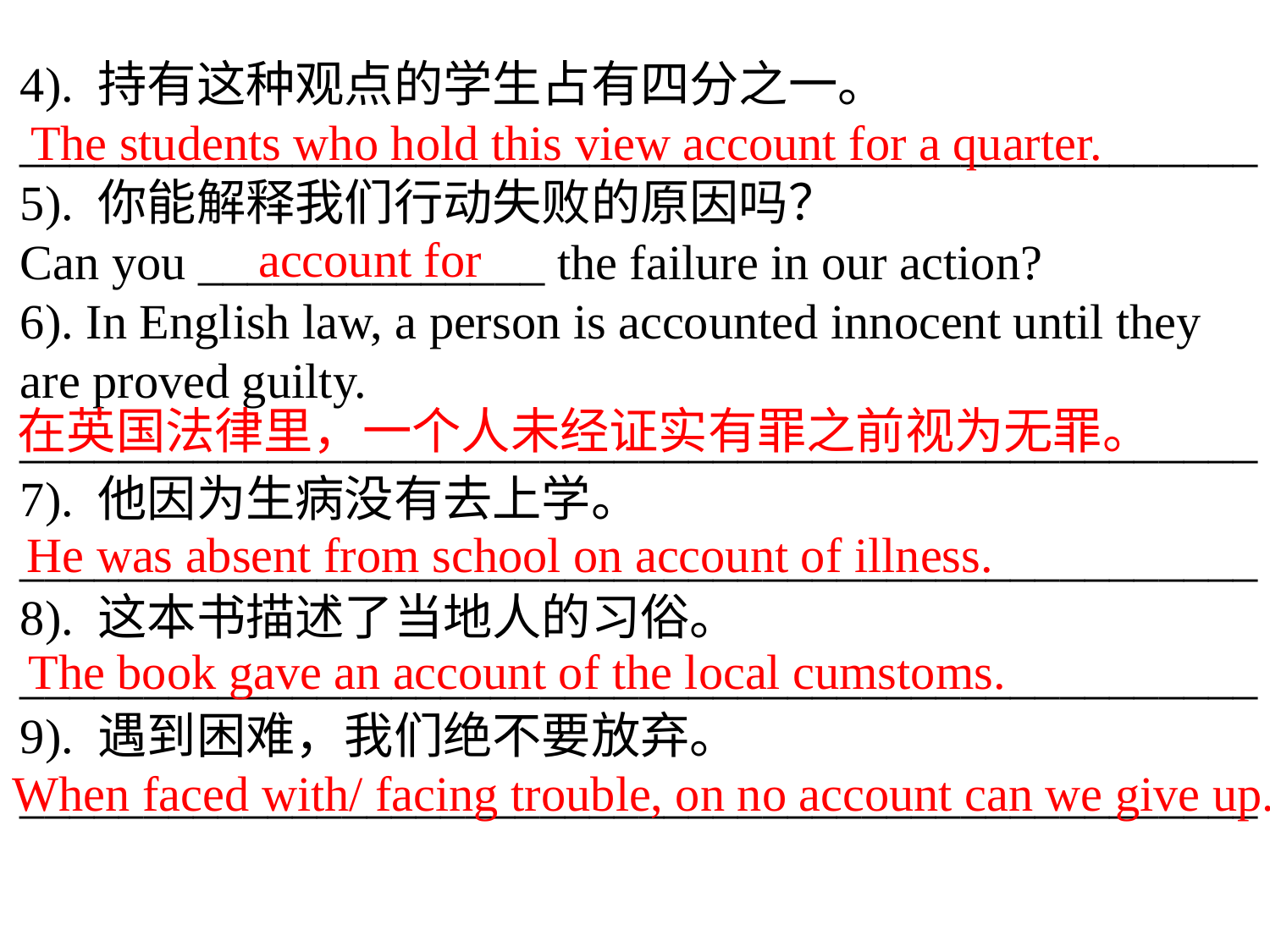

4). 持有这种观点的学生占有四分之一。
__________________________________________________
5). 你能解释我们行动失败的原因吗？
Can you ______________ the failure in our action?
6). In English law, a person is accounted innocent until they are proved guilty.
__________________________________________________
7). 他因为生病没有去上学。
__________________________________________________
8). 这本书描述了当地人的习俗。
__________________________________________________
9). 遇到困难，我们绝不要放弃。
__________________________________________________
The students who hold this view account for a quarter.
account for
在英国法律里，一个人未经证实有罪之前视为无罪。
He was absent from school on account of illness.
The book gave an account of the local cumstoms.
When faced with/ facing trouble, on no account can we give up.